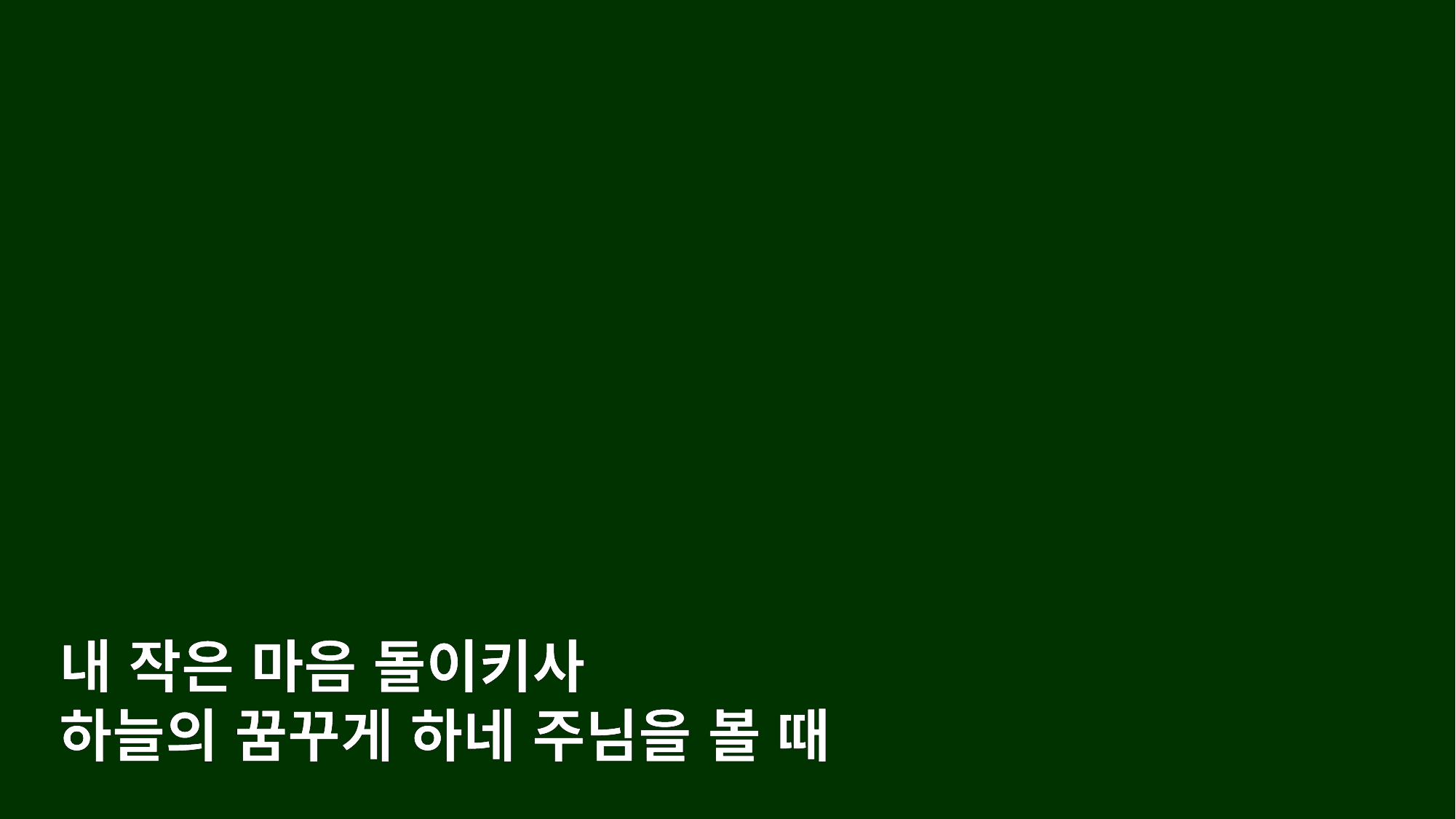

내 작은 마음 돌이키사
하늘의 꿈꾸게 하네 주님을 볼 때